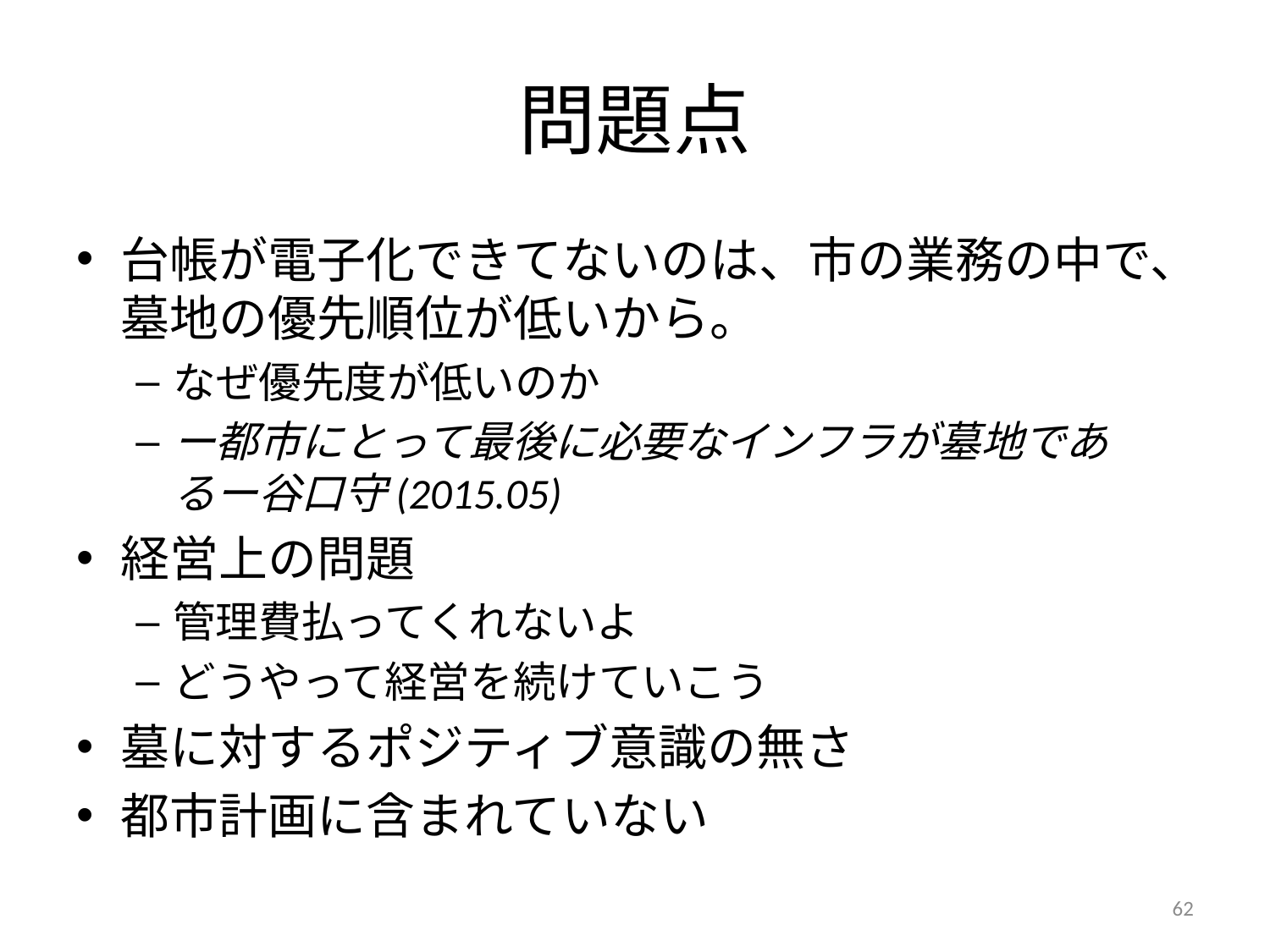

# 問題点
台帳が電子化できてないのは、市の業務の中で、墓地の優先順位が低いから。
なぜ優先度が低いのか
ー都市にとって最後に必要なインフラが墓地であるー谷口守(2015.05)
経営上の問題
管理費払ってくれないよ
どうやって経営を続けていこう
墓に対するポジティブ意識の無さ
都市計画に含まれていない
62